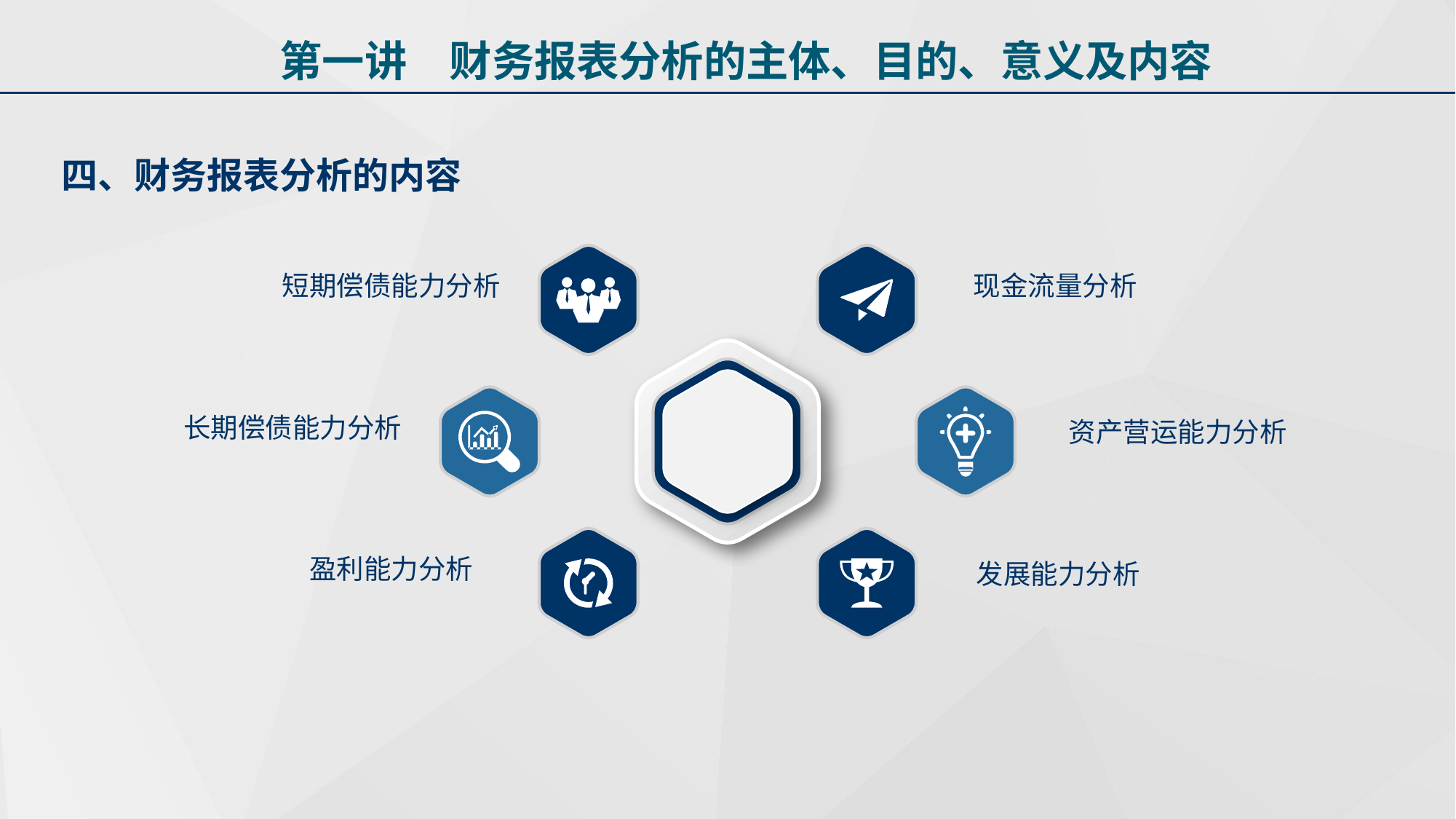

第一讲　财务报表分析的主体、目的、意义及内容

四、财务报表分析的内容

短期偿债能力分析
现金流量分析

资产营运能力分析
长期偿债能力分析

发展能力分析
盈利能力分析